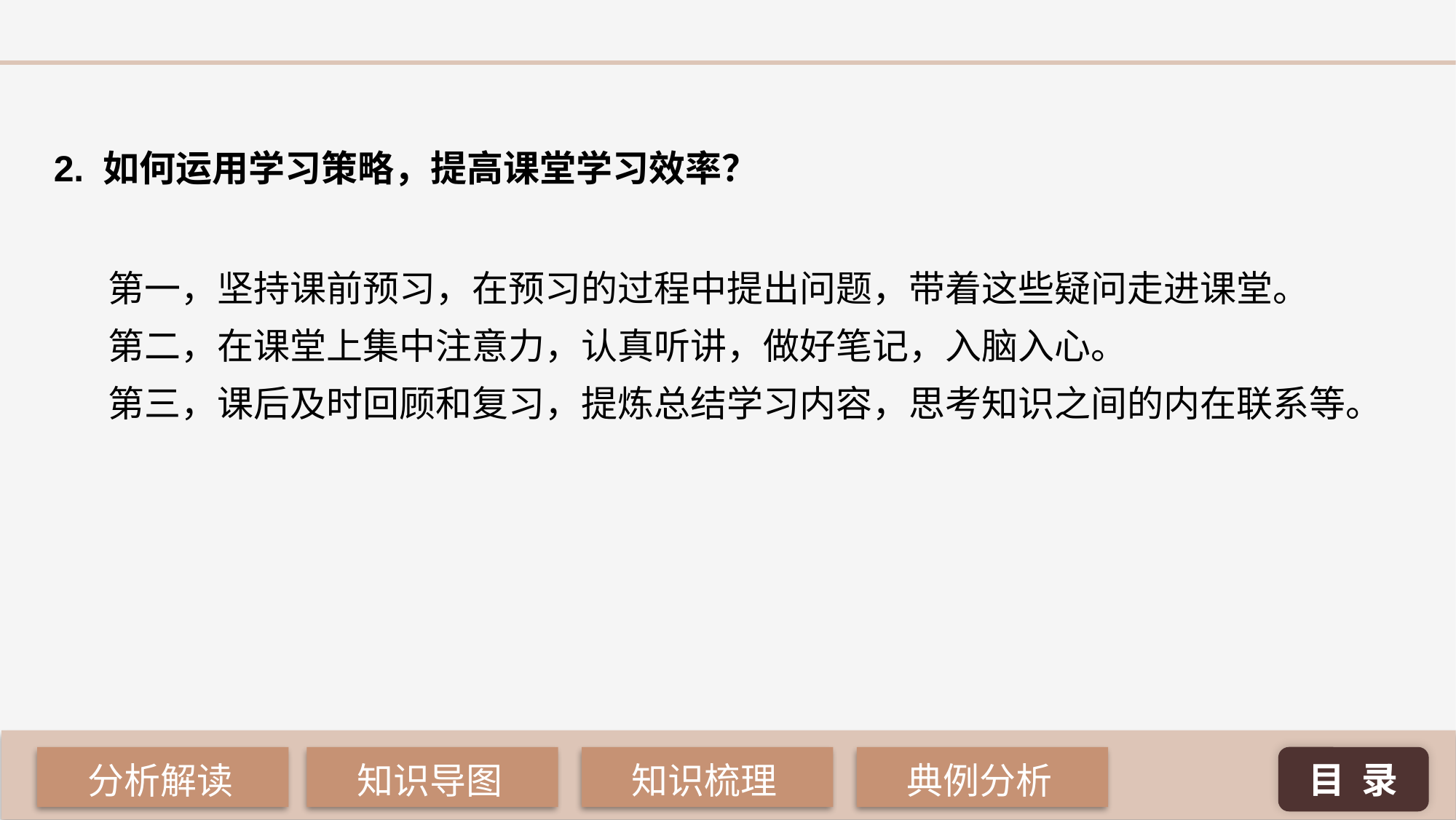

2. 如何运用学习策略，提高课堂学习效率？
第一，坚持课前预习，在预习的过程中提出问题，带着这些疑问走进课堂。
第二，在课堂上集中注意力，认真听讲，做好笔记，入脑入心。
第三，课后及时回顾和复习，提炼总结学习内容，思考知识之间的内在联系等。